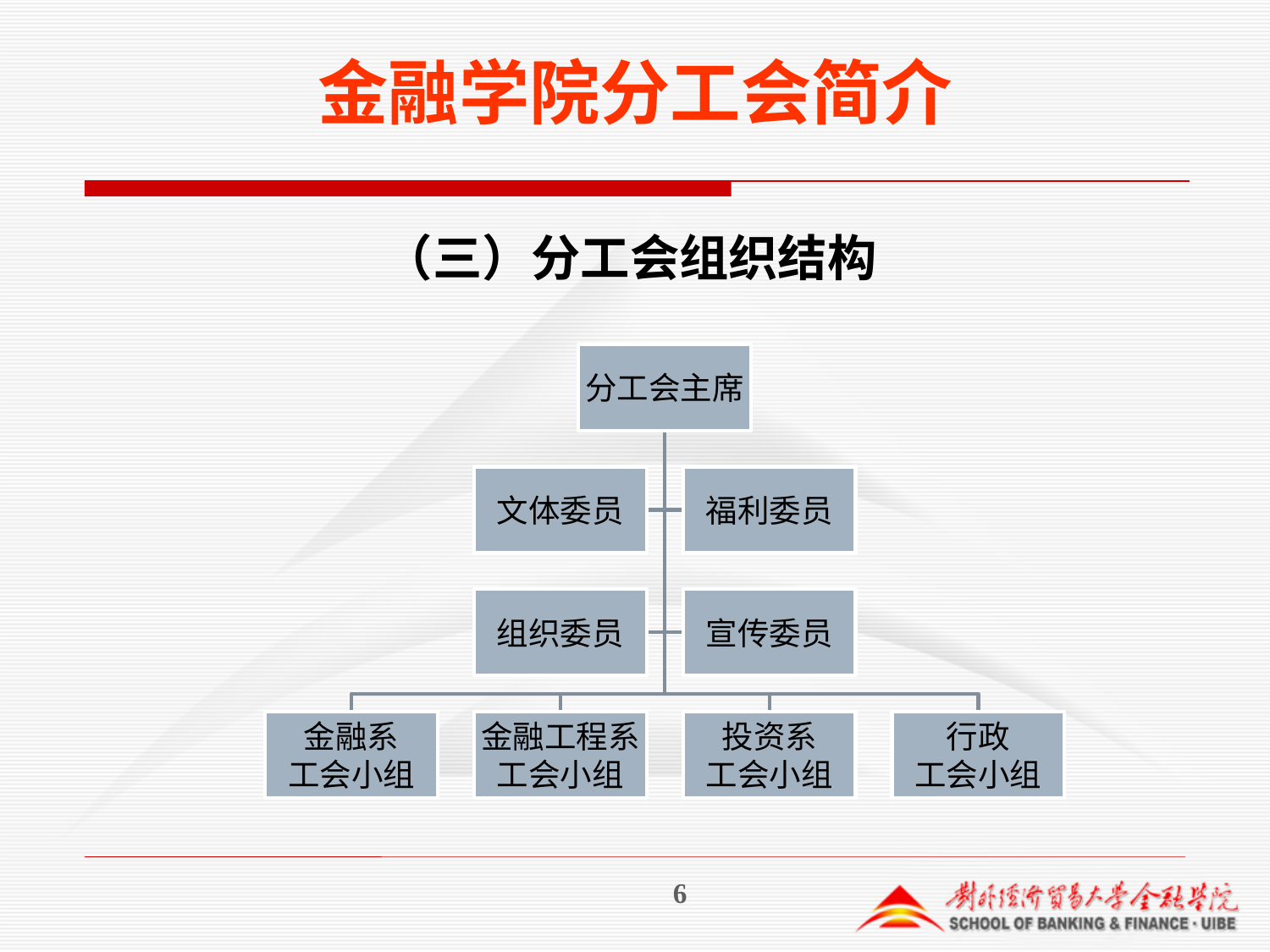

# 金融学院分工会简介
（三）分工会组织结构

分工会主席
金融系
工会小组
金融工程系
工会小组
投资系
工会小组
行政
工会小组
文体委员
福利委员
组织委员
宣传委员